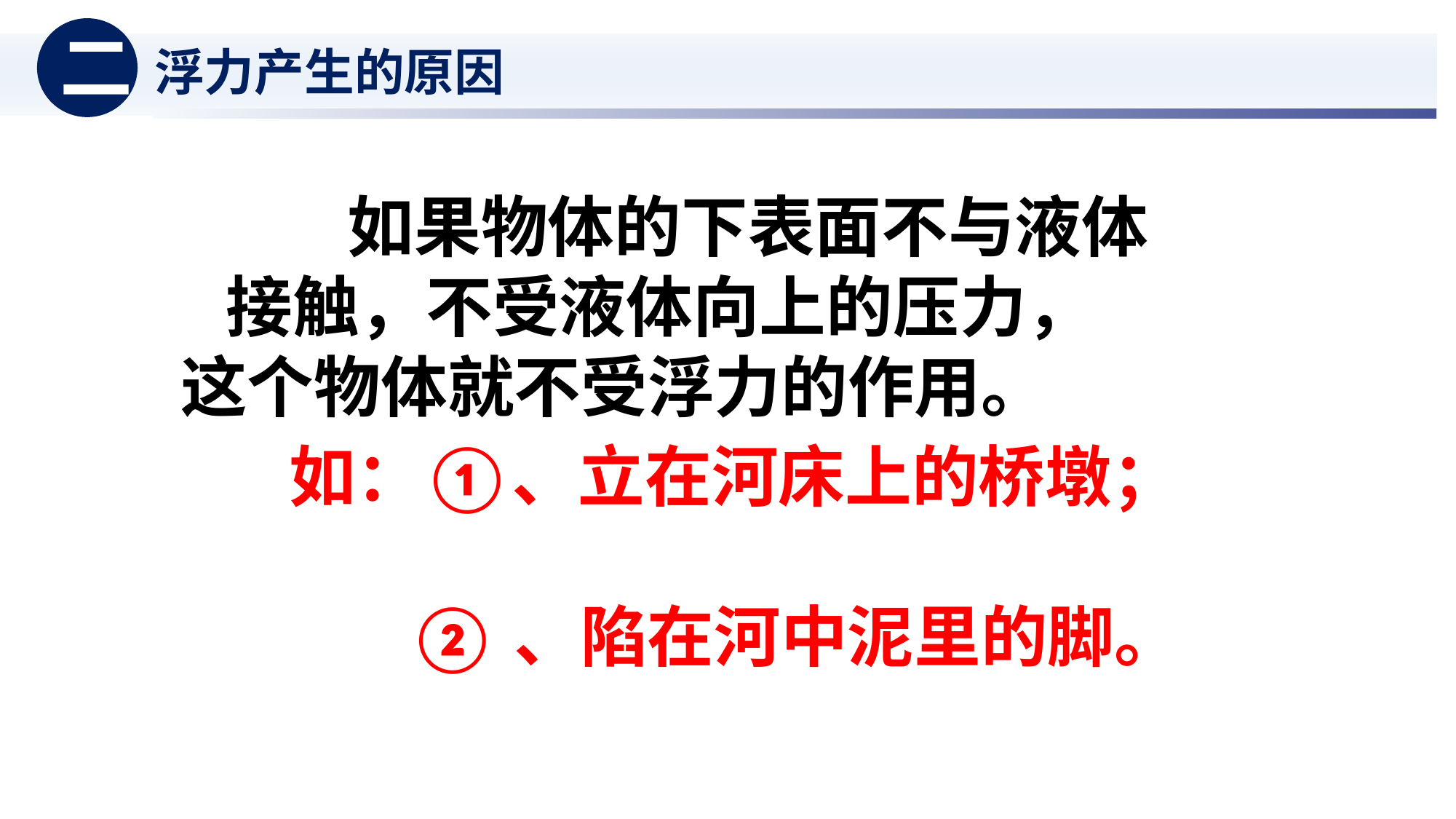

二

浮力产生的原因

          如果物体的下表面不与液体      接触，不受液体向上的压力，  这个物体就不受浮力的作用。
     如：①、立在河床上的桥墩；
              ②、陷在河中泥里的脚。
小猪快跑